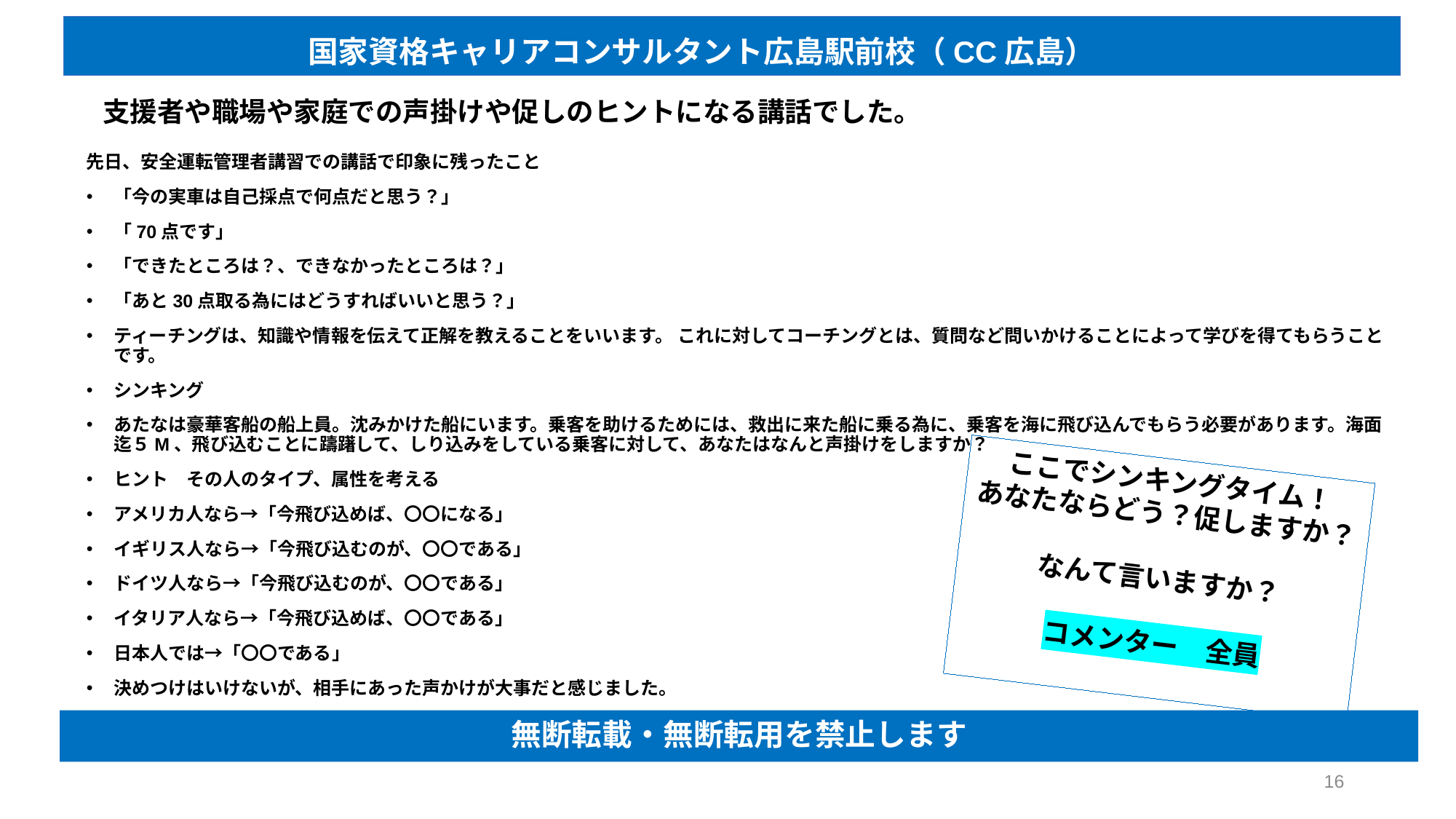

国家資格キャリアコンサルタント広島駅前校（CC広島）
支援者や職場や家庭での声掛けや促しのヒントになる講話でした。
先日、安全運転管理者講習での講話で印象に残ったこと
「今の実車は自己採点で何点だと思う？」
「70点です」
「できたところは？、できなかったところは？」
「あと30点取る為にはどうすればいいと思う？」
ティーチングは、知識や情報を伝えて正解を教えることをいいます。 これに対してコーチングとは、質問など問いかけることによって学びを得てもらうことです。
シンキング
あたなは豪華客船の船上員。沈みかけた船にいます。乗客を助けるためには、救出に来た船に乗る為に、乗客を海に飛び込んでもらう必要があります。海面迄５M、飛び込むことに躊躇して、しり込みをしている乗客に対して、あなたはなんと声掛けをしますか？
ヒント　その人のタイプ、属性を考える
アメリカ人なら→「今飛び込めば、〇〇になる」
イギリス人なら→「今飛び込むのが、〇〇である」
ドイツ人なら→「今飛び込むのが、〇〇である」
イタリア人なら→「今飛び込めば、〇〇である」
日本人では→「〇〇である」
決めつけはいけないが、相手にあった声かけが大事だと感じました。

ここでシンキングタイム！
あなたならどう？促しますか？

なんて言いますか？

コメンター　全員

無断転載・無断転用を禁止します
16